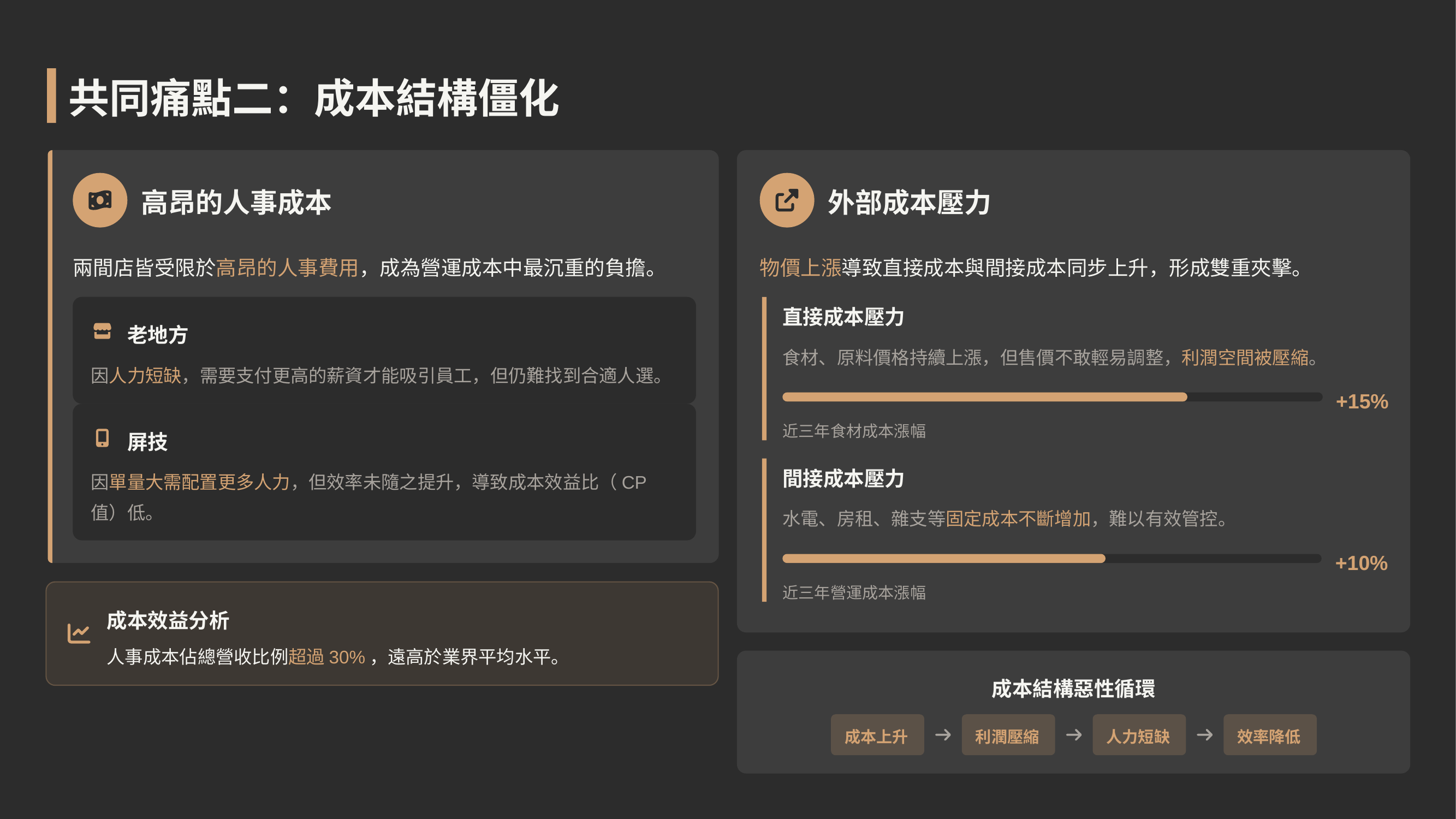

共同痛點二：成本結構僵化

高昂的人事成本
外部成本壓力

兩間店皆受限於高昂的人事費用，成為營運成本中最沉重的負擔。
物價上漲導致直接成本與間接成本同步上升，形成雙重夾擊。

直接成本壓力
老地方

食材、原料價格持續上漲，但售價不敢輕易調整，利潤空間被壓縮。
因人力短缺，需要支付更高的薪資才能吸引員工，但仍難找到合適人選。
+15%

近三年食材成本漲幅
屏技

間接成本壓力
因單量大需配置更多人力，但效率未隨之提升，導致成本效益比（CP值）低。
水電、房租、雜支等固定成本不斷增加，難以有效管控。
+10%

近三年營運成本漲幅

成本效益分析

人事成本佔總營收比例超過30%，遠高於業界平均水平。

成本結構惡性循環

成本上升

利潤壓縮

人力短缺

效率降低